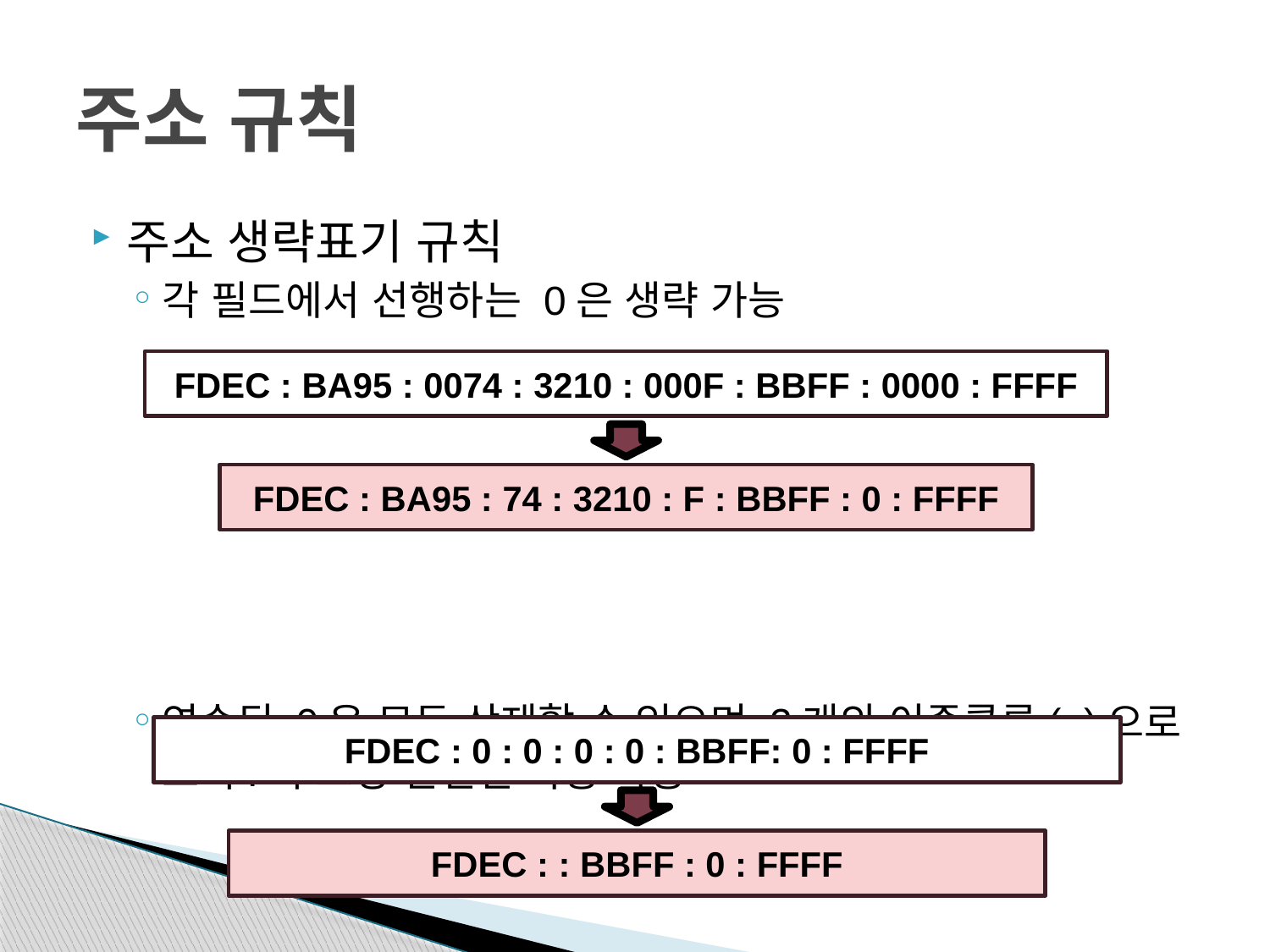

# 주소 규칙
주소 생략표기 규칙
각 필드에서 선행하는 0은 생략 가능

연속된 0은 모두 삭제할 수 있으며 2개의 이중콜론(::)으로 표시. 주소당 한번만 사용 가능

FDEC : BA95 : 0074 : 3210 : 000F : BBFF : 0000 : FFFF

FDEC : BA95 : 74 : 3210 : F : BBFF : 0 : FFFF

FDEC : 0 : 0 : 0 : 0 : BBFF: 0 : FFFF

FDEC : : BBFF : 0 : FFFF